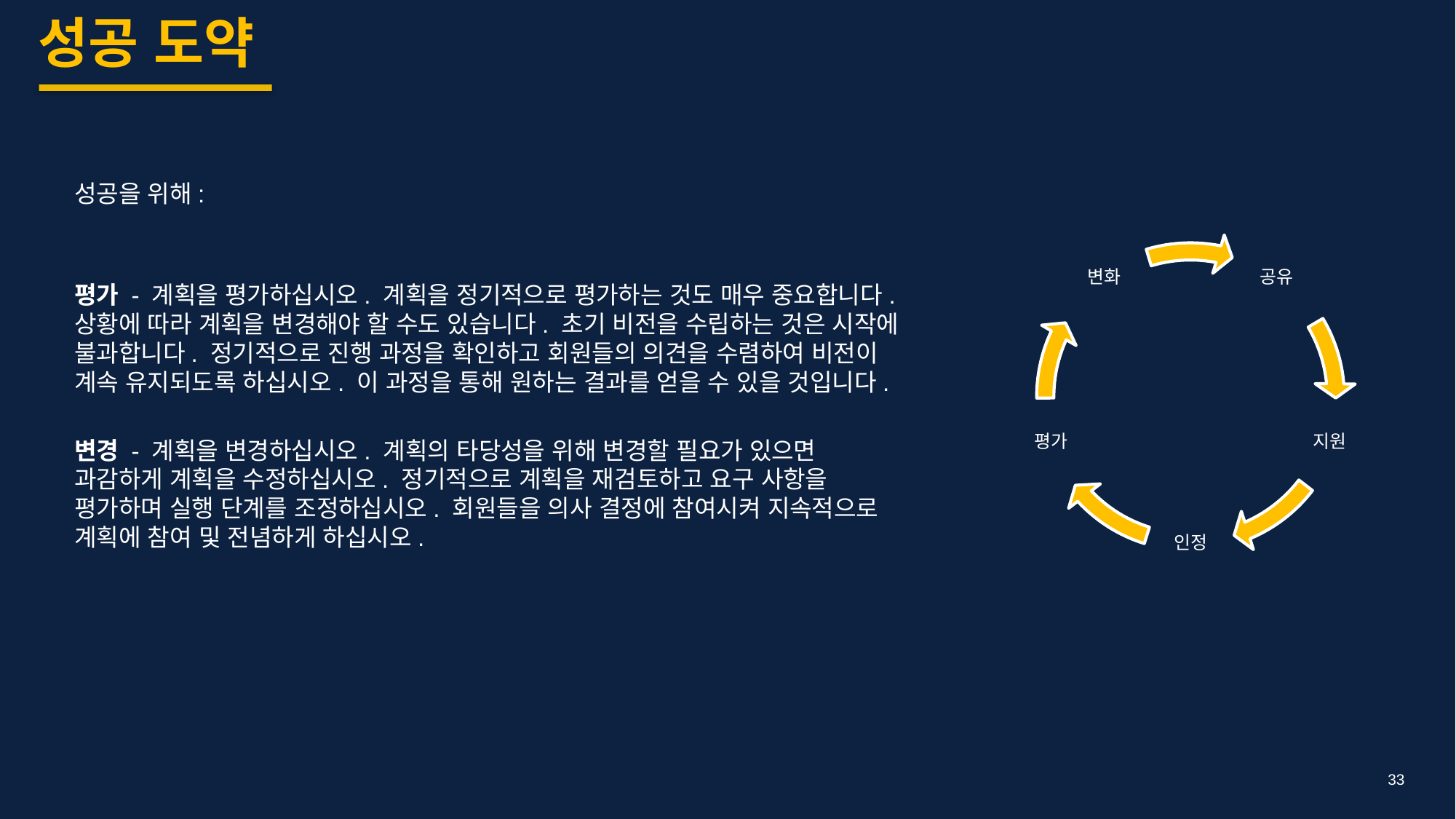

성공 도약

성공을 위해:

평가 - 계획을 평가하십시오. 계획을 정기적으로 평가하는 것도 매우 중요합니다. 상황에 따라 계획을 변경해야 할 수도 있습니다. 초기 비전을 수립하는 것은 시작에 불과합니다. 정기적으로 진행 과정을 확인하고 회원들의 의견을 수렴하여 비전이 계속 유지되도록 하십시오. 이 과정을 통해 원하는 결과를 얻을 수 있을 것입니다.

변경 - 계획을 변경하십시오. 계획의 타당성을 위해 변경할 필요가 있으면 과감하게 계획을 수정하십시오. 정기적으로 계획을 재검토하고 요구 사항을 평가하며 실행 단계를 조정하십시오. 회원들을 의사 결정에 참여시켜 지속적으로 계획에 참여 및 전념하게 하십시오.

공유
지원
인정
평가
변화
33